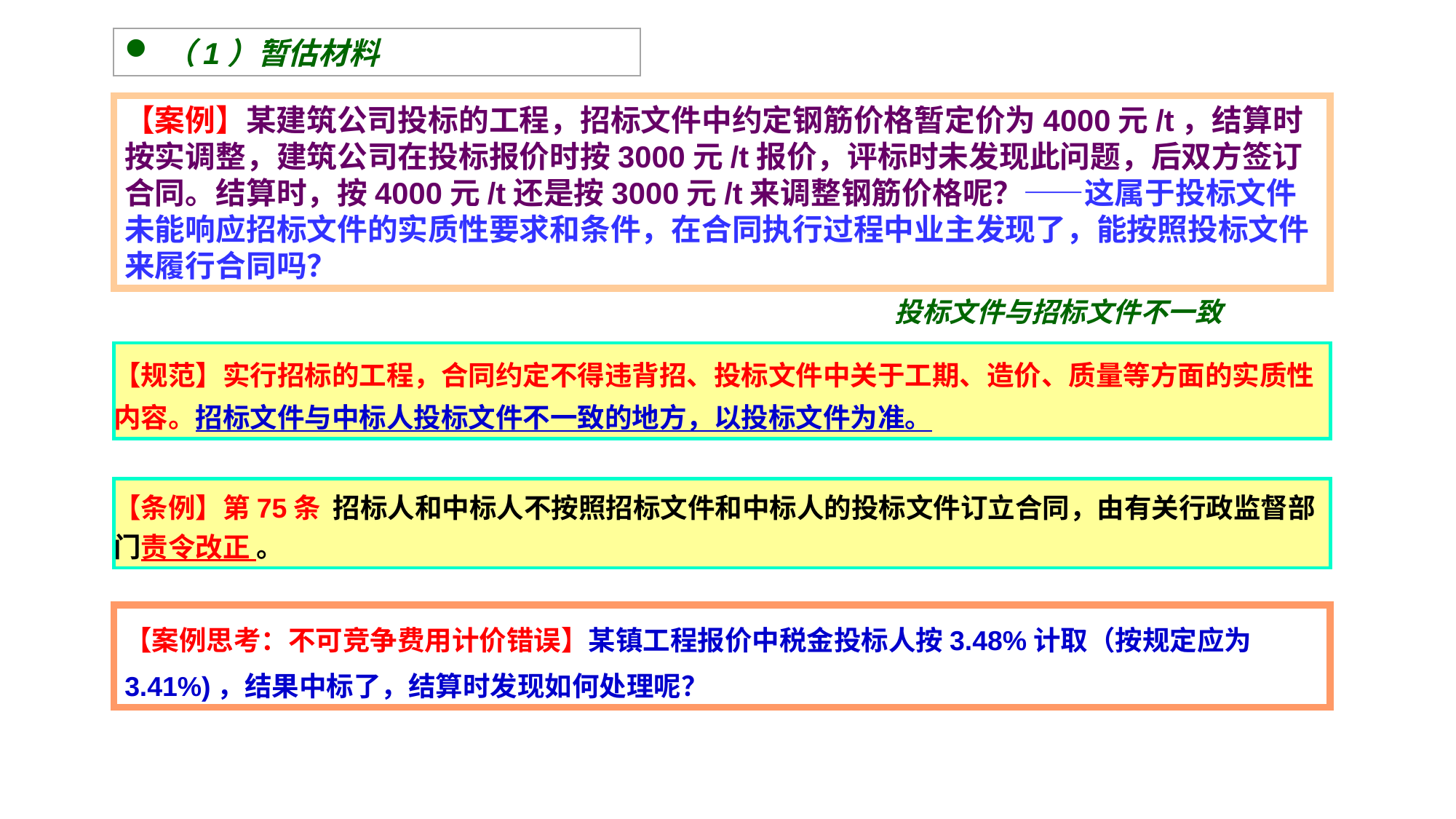

（1）暂估材料
【案例】某建筑公司投标的工程，招标文件中约定钢筋价格暂定价为4000元/t，结算时按实调整，建筑公司在投标报价时按3000元/t报价，评标时未发现此问题，后双方签订合同。结算时，按4000元/t还是按3000元/t来调整钢筋价格呢？——这属于投标文件未能响应招标文件的实质性要求和条件，在合同执行过程中业主发现了，能按照投标文件来履行合同吗？
投标文件与招标文件不一致
【规范】实行招标的工程，合同约定不得违背招、投标文件中关于工期、造价、质量等方面的实质性内容。招标文件与中标人投标文件不一致的地方，以投标文件为准。
【条例】第75条  招标人和中标人不按照招标文件和中标人的投标文件订立合同，由有关行政监督部门责令改正 。
【案例思考：不可竞争费用计价错误】某镇工程报价中税金投标人按3.48%计取（按规定应为3.41%)，结果中标了，结算时发现如何处理呢？